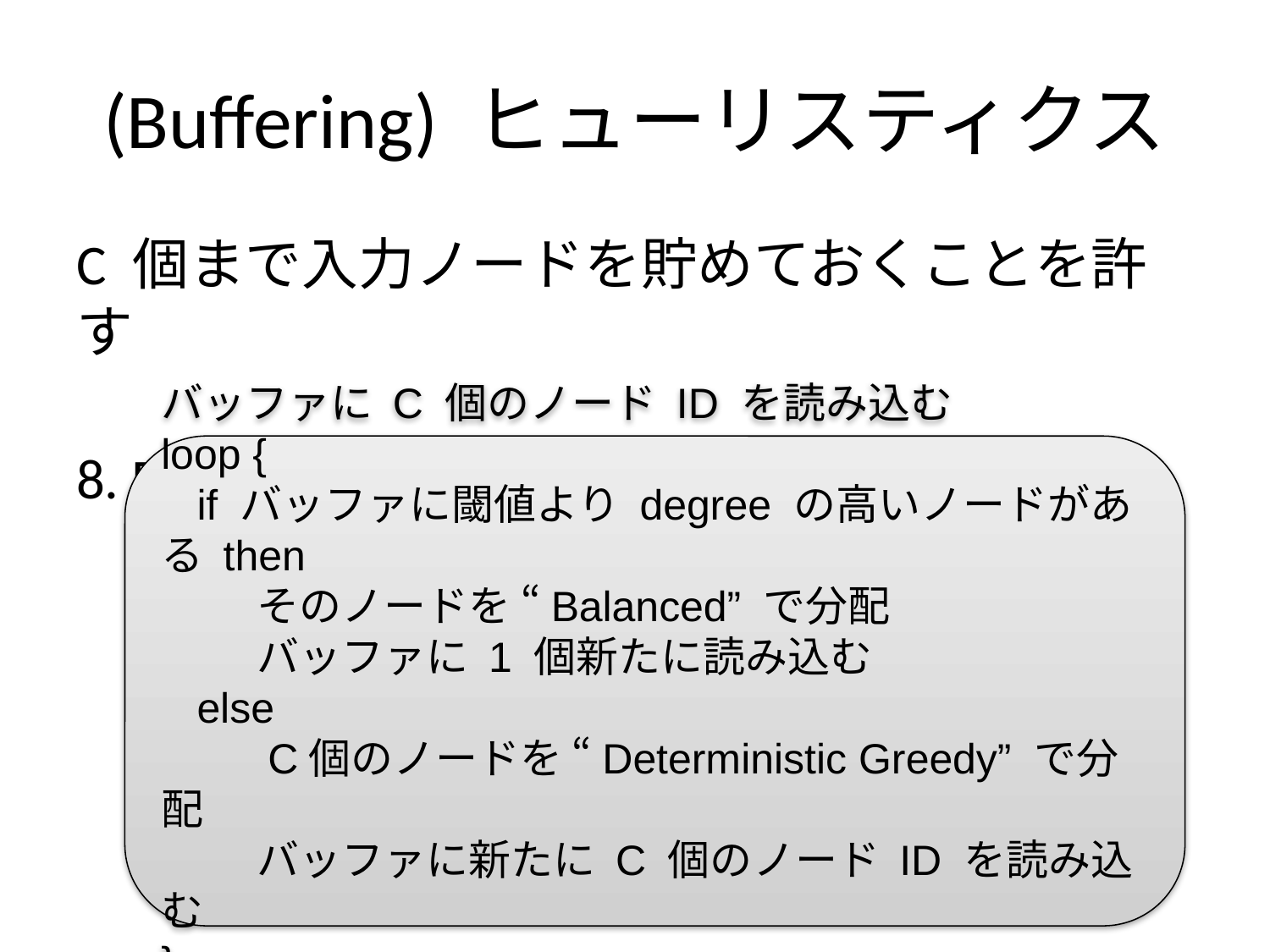

# (Buffering) ヒューリスティクス
C 個まで入力ノードを貯めておくことを許す

8. Prefer Big
バッファに C 個のノード ID を読み込む
loop {
   if バッファに閾値より degree の高いノードがある then
         そのノードを “Balanced” で分配
         バッファに 1 個新たに読み込む
   else
         C個のノードを “Deterministic Greedy” で分配
         バッファに新たに C 個のノード ID を読み込む
}